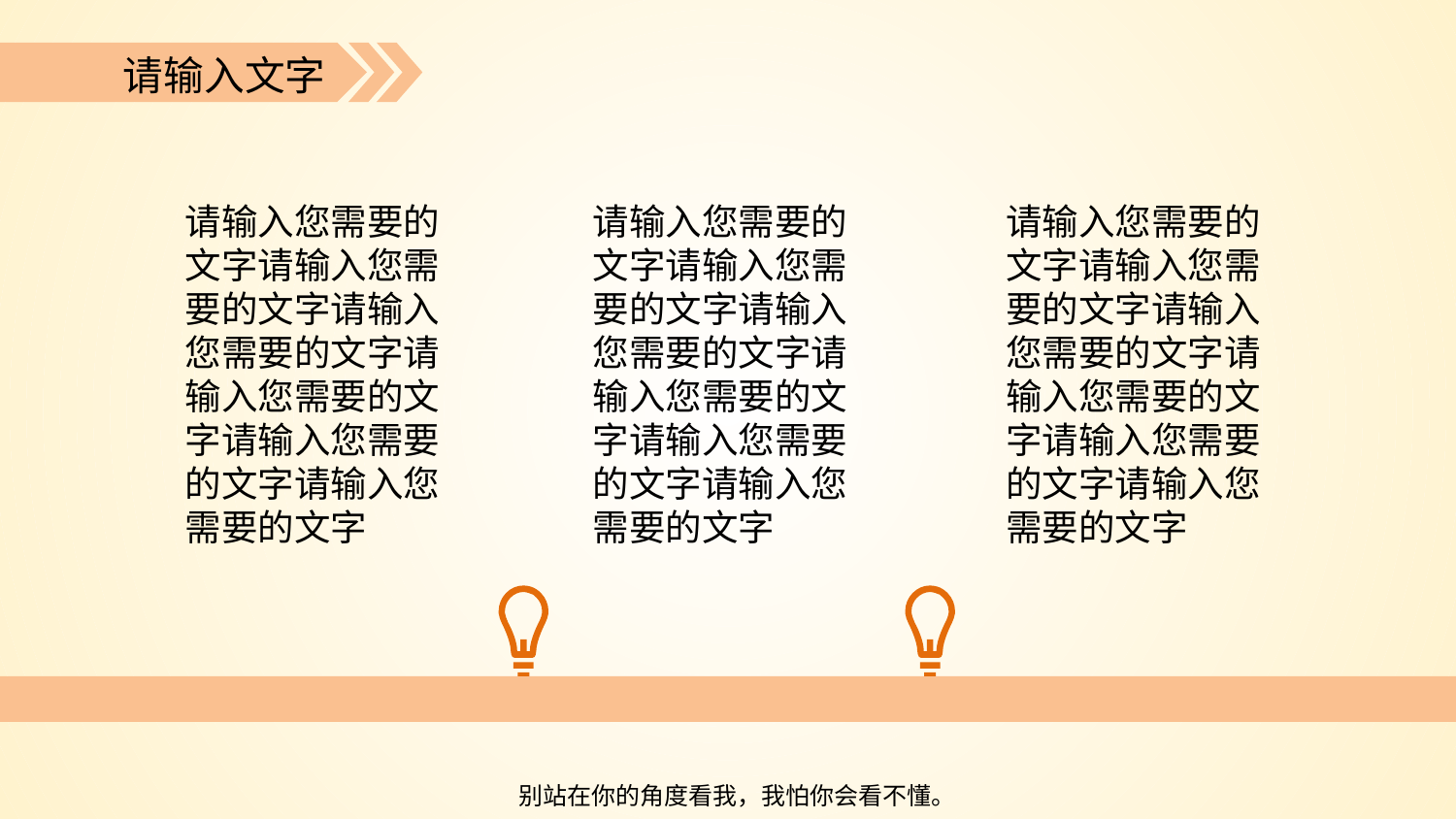

请输入文字
请输入您需要的文字请输入您需要的文字请输入您需要的文字请输入您需要的文字请输入您需要的文字请输入您需要的文字
请输入您需要的文字请输入您需要的文字请输入您需要的文字请输入您需要的文字请输入您需要的文字请输入您需要的文字
请输入您需要的文字请输入您需要的文字请输入您需要的文字请输入您需要的文字请输入您需要的文字请输入您需要的文字

别站在你的角度看我，我怕你会看不懂。